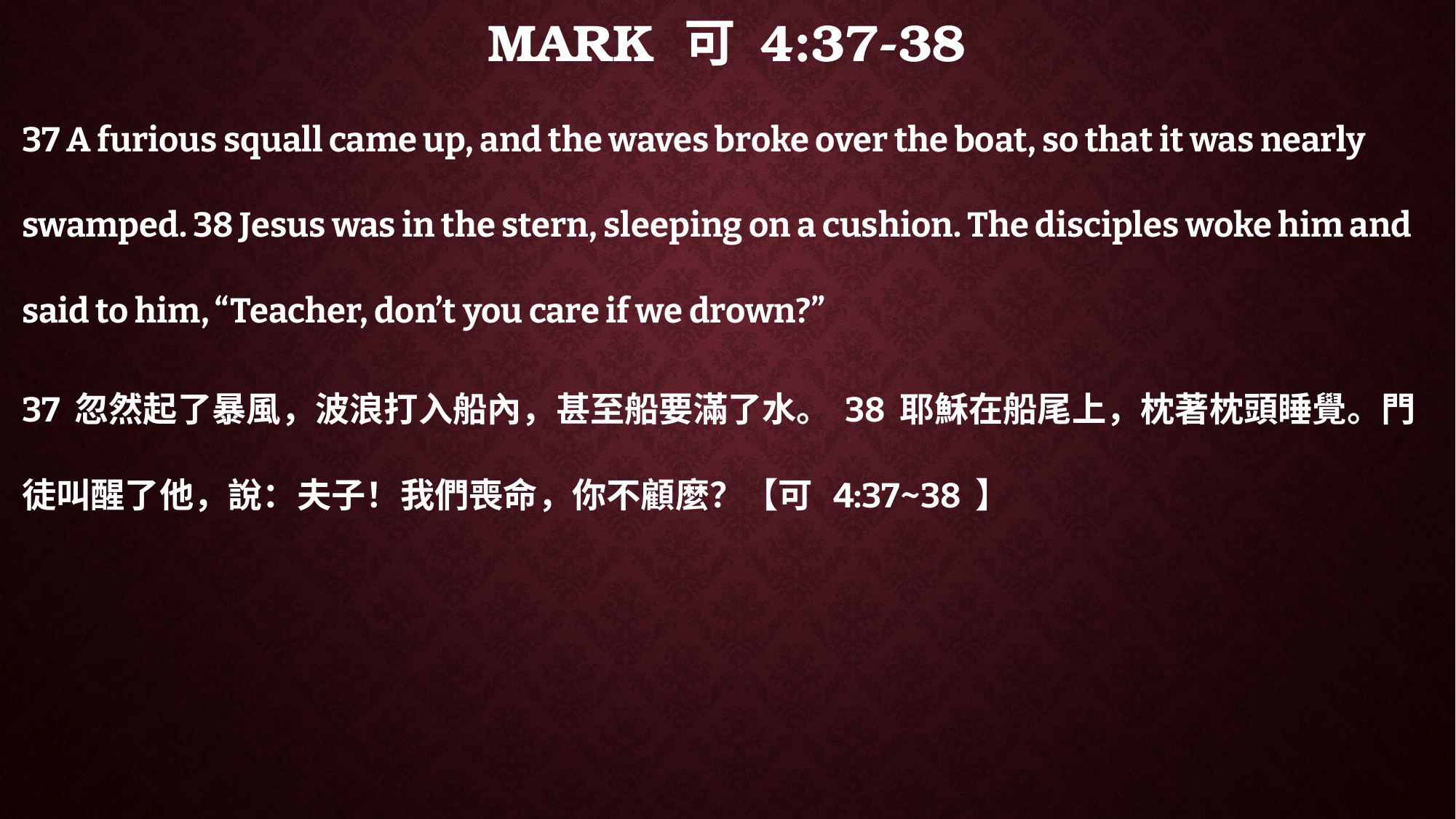

# Mark 可 4:37-38
37 A furious squall came up, and the waves broke over the boat, so that it was nearly swamped. 38 Jesus was in the stern, sleeping on a cushion. The disciples woke him and said to him, “Teacher, don’t you care if we drown?”
37忽然起了暴風，波浪打入船內，甚至船要滿了水。38耶穌在船尾上，枕著枕頭睡覺。門徒叫醒了他，說：夫子！我們喪命，你不顧麼？【可 4:37~38】